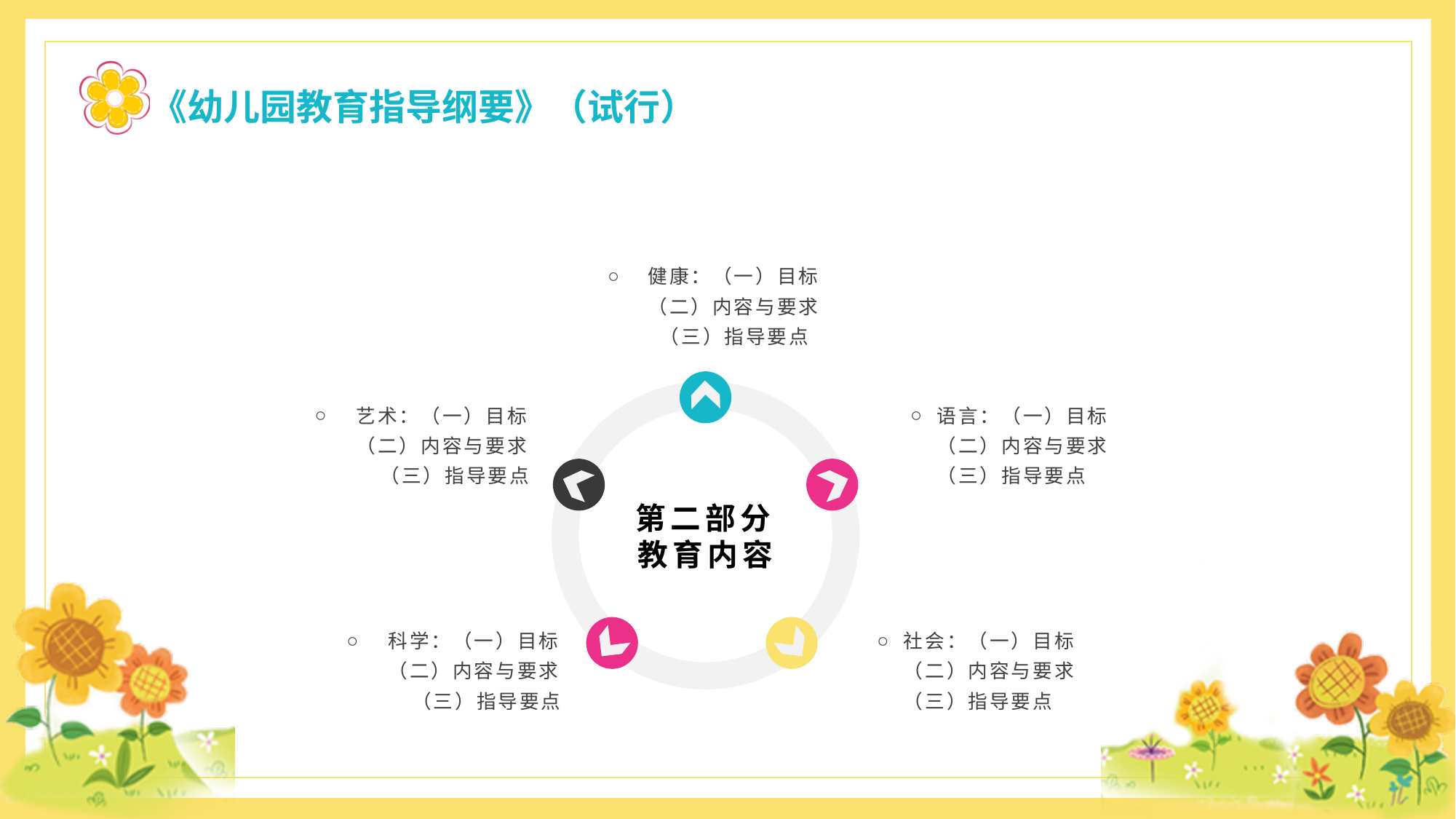

《幼儿园教育指导纲要》（试行）
健康：（一）目标（二）内容与要求（三）指导要点

艺术：（一）目标（二）内容与要求（三）指导要点
语言：（一）目标（二）内容与要求（三）指导要点

第二部分 教育内容
科学：（一）目标（二）内容与要求（三）指导要点
社会：（一）目标（二）内容与要求（三）指导要点